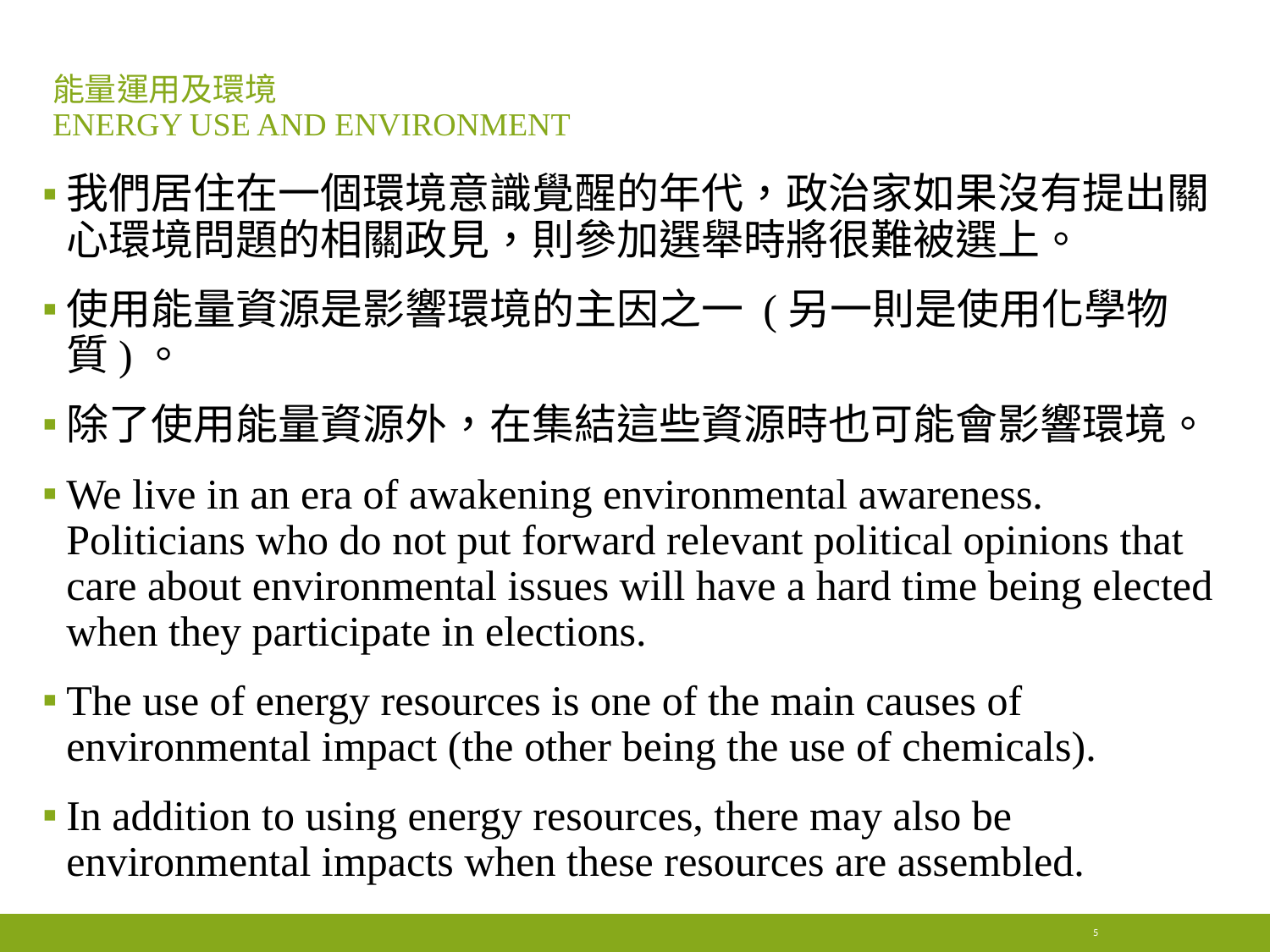

# 能量運用及環境 Energy use and environment
我們居住在一個環境意識覺醒的年代，政治家如果沒有提出關心環境問題的相關政見，則參加選舉時將很難被選上。
使用能量資源是影響環境的主因之一 (另一則是使用化學物質)。
除了使用能量資源外，在集結這些資源時也可能會影響環境。
We live in an era of awakening environmental awareness. Politicians who do not put forward relevant political opinions that care about environmental issues will have a hard time being elected when they participate in elections.
The use of energy resources is one of the main causes of environmental impact (the other being the use of chemicals).
In addition to using energy resources, there may also be environmental impacts when these resources are assembled.
5